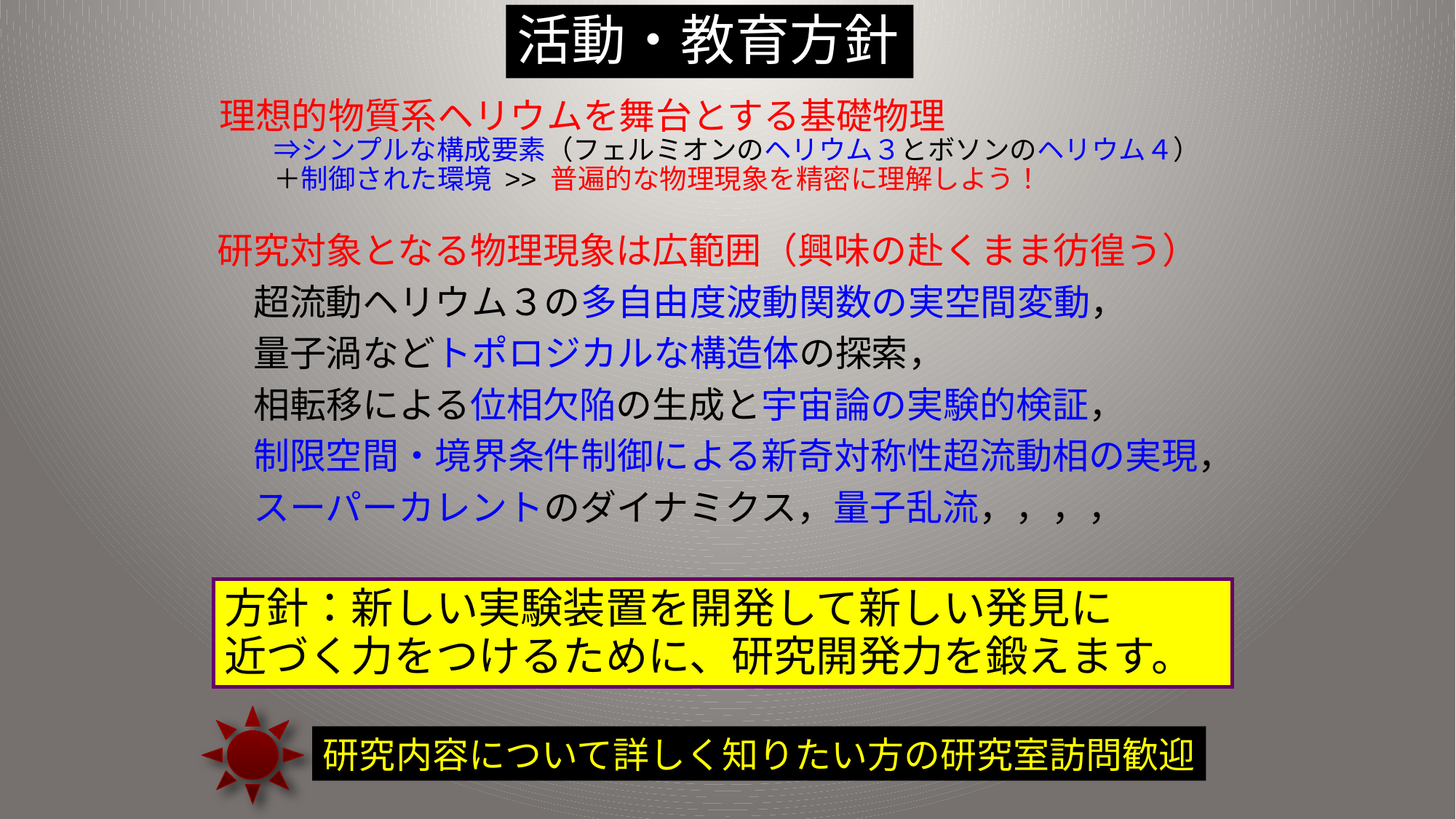

活動・教育方針
理想的物質系ヘリウムを舞台とする基礎物理
⇒シンプルな構成要素（フェルミオンのヘリウム３とボソンのヘリウム４）
＋制御された環境 >> 普遍的な物理現象を精密に理解しよう！
研究対象となる物理現象は広範囲（興味の赴くまま彷徨う）
　超流動ヘリウム３の多自由度波動関数の実空間変動，
　量子渦などトポロジカルな構造体の探索，
　相転移による位相欠陥の生成と宇宙論の実験的検証，
　制限空間・境界条件制御による新奇対称性超流動相の実現，
　スーパーカレントのダイナミクス，量子乱流，，，，
方針：新しい実験装置を開発して新しい発見に
近づく力をつけるために、研究開発力を鍛えます。

研究内容について詳しく知りたい方の研究室訪問歓迎